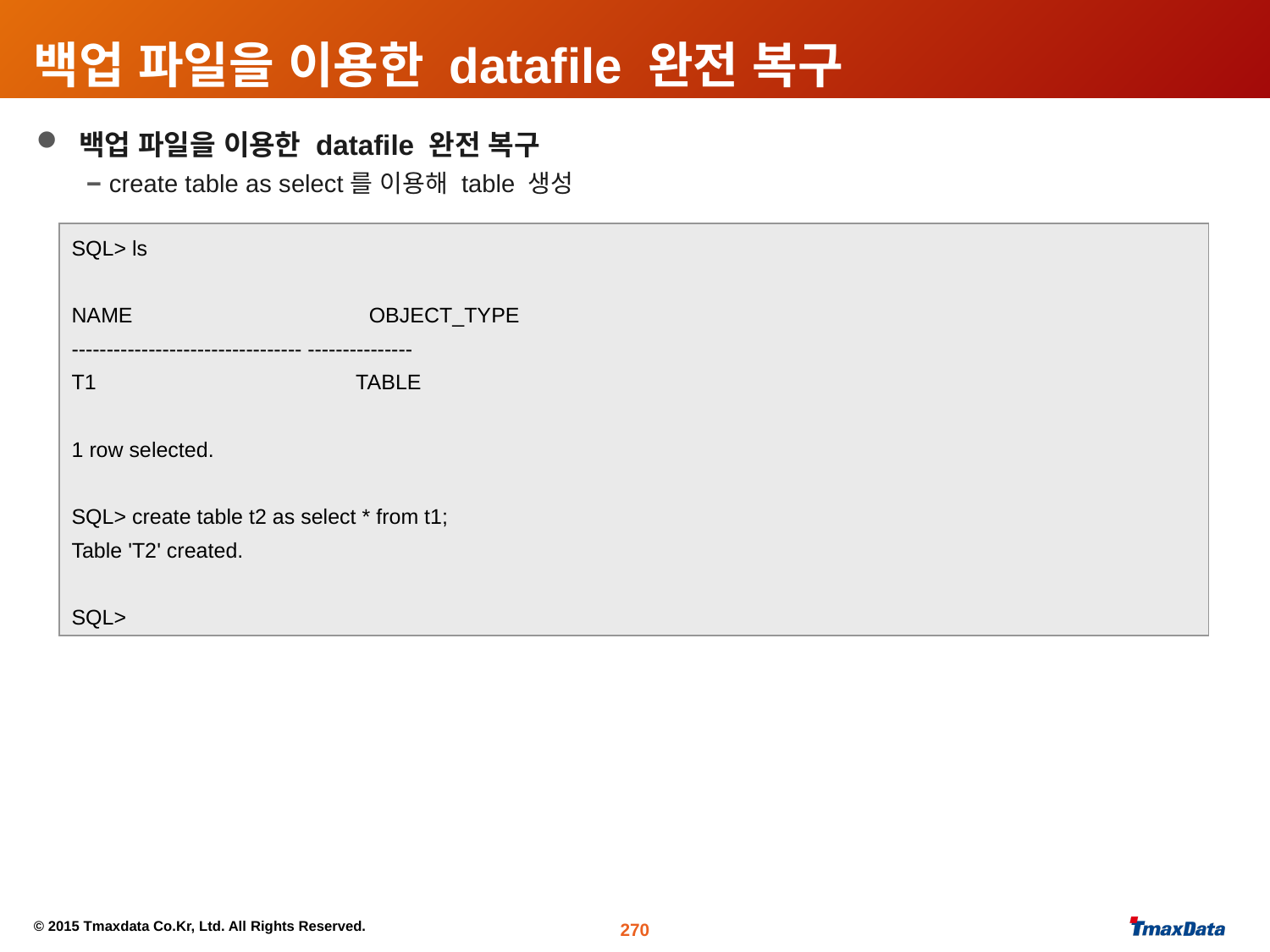

# 백업 파일을 이용한 datafile 완전 복구
 백업 파일을 이용한 datafile 완전 복구
 create table as select를 이용해 table 생성

SQL> ls

NAME                                        OBJECT_TYPE
--------------------------------- ---------------
T1                                            TABLE

1 row selected.

SQL> create table t2 as select * from t1;
Table 'T2' created.

SQL>